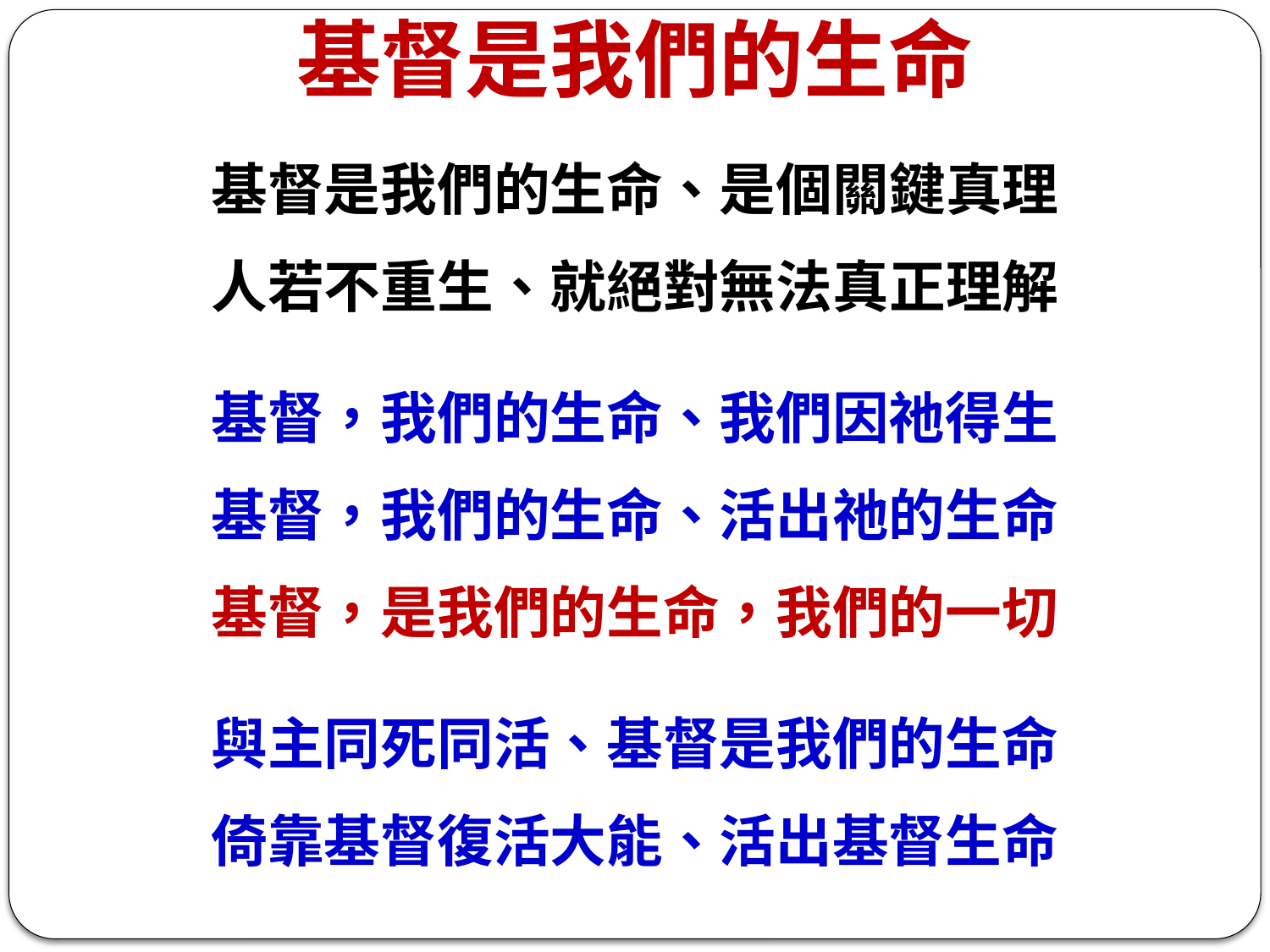

基督是我們的生命
基督是我們的生命、是個關鍵真理
人若不重生、就絕對無法真正理解

基督，我們的生命、我們因祂得生
基督，我們的生命、活出祂的生命
基督，是我們的生命，我們的一切

與主同死同活、基督是我們的生命
倚靠基督復活大能、活出基督生命